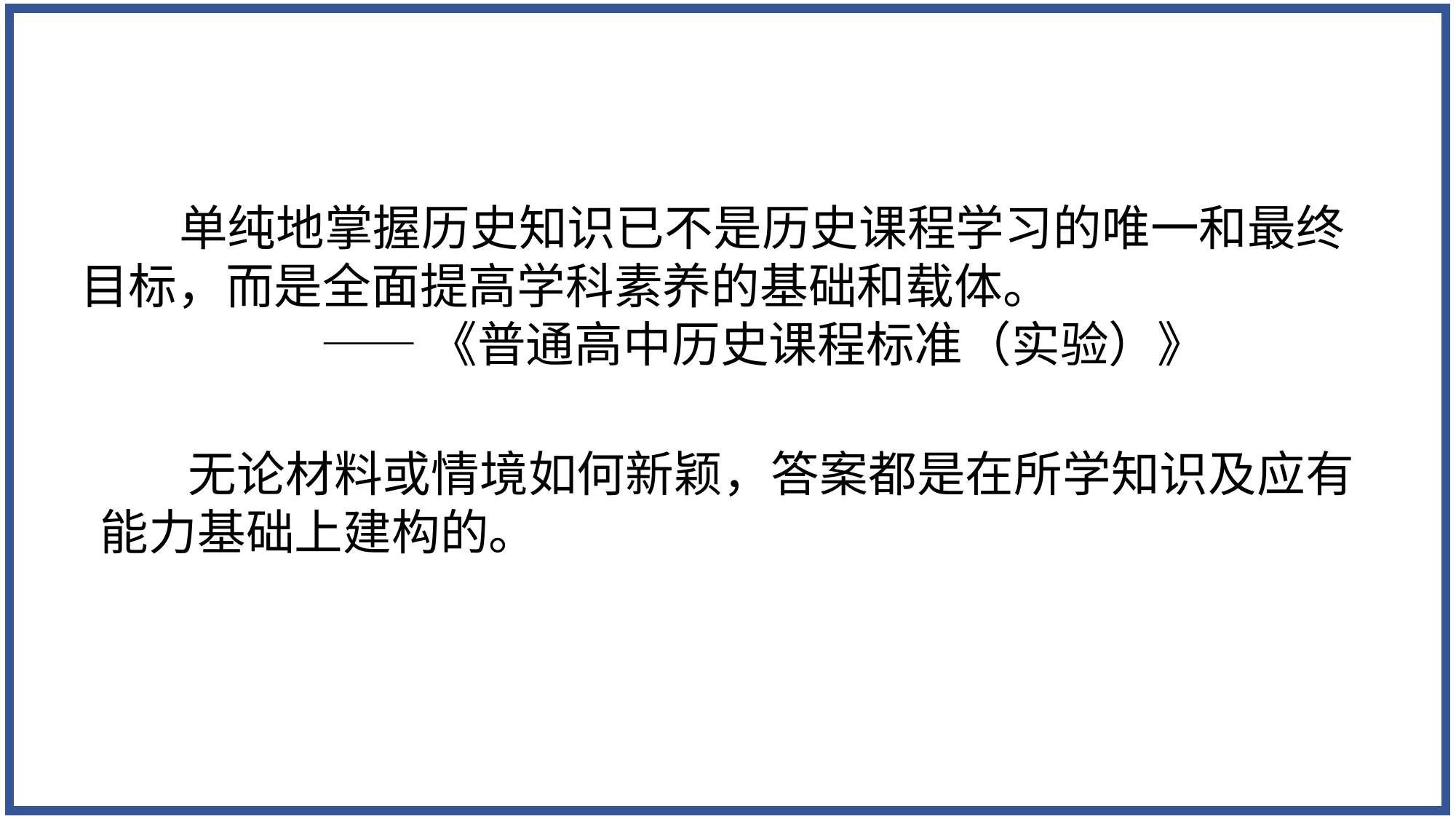

单纯地掌握历史知识已不是历史课程学习的唯一和最终目标，而是全面提高学科素养的基础和载体。
                      ——《普通高中历史课程标准（实验）》
       无论材料或情境如何新颖，答案都是在所学知识及应有能力基础上建构的。